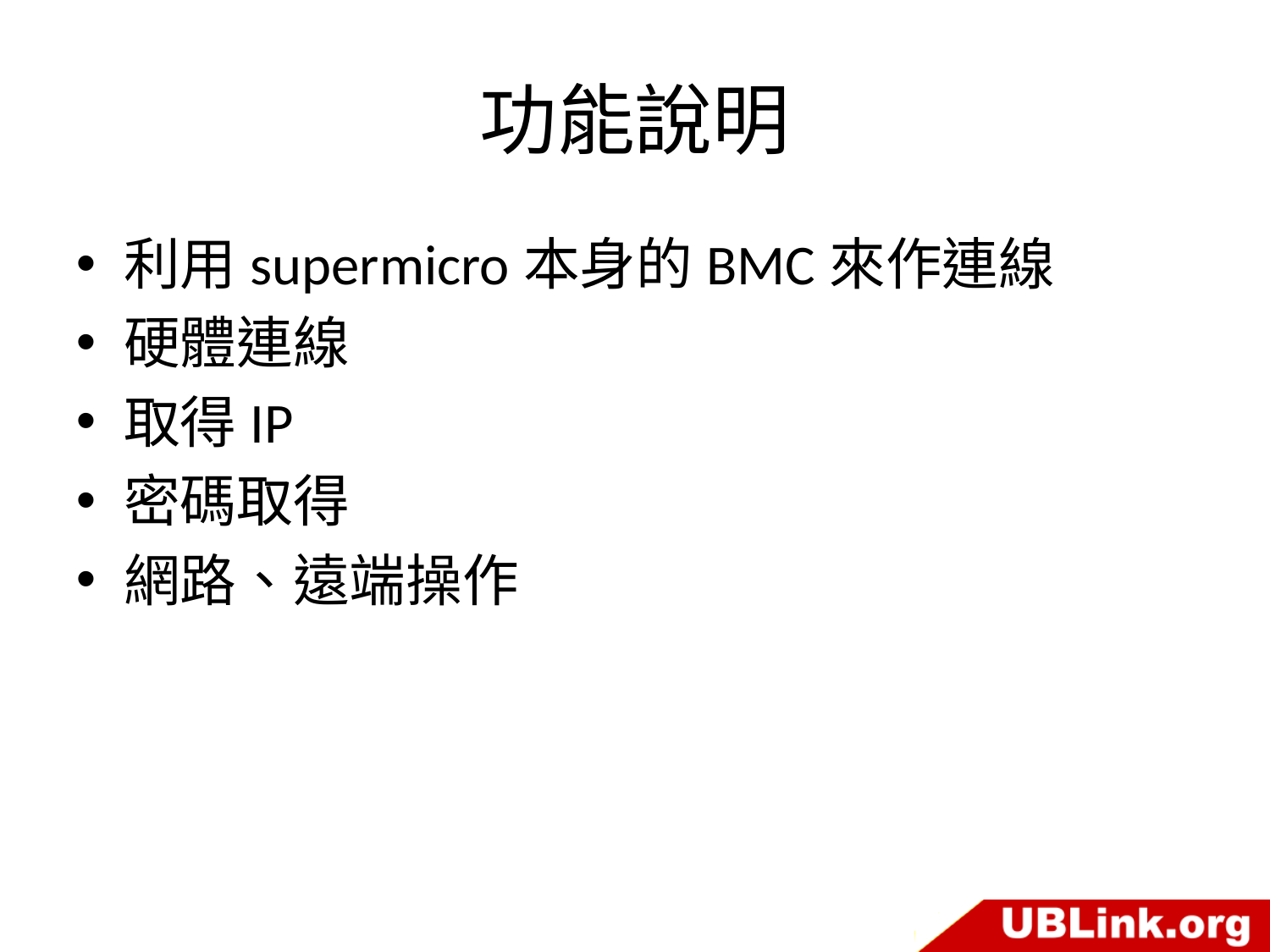

# 功能說明
利用supermicro本身的BMC來作連線
硬體連線
取得IP
密碼取得
網路、遠端操作